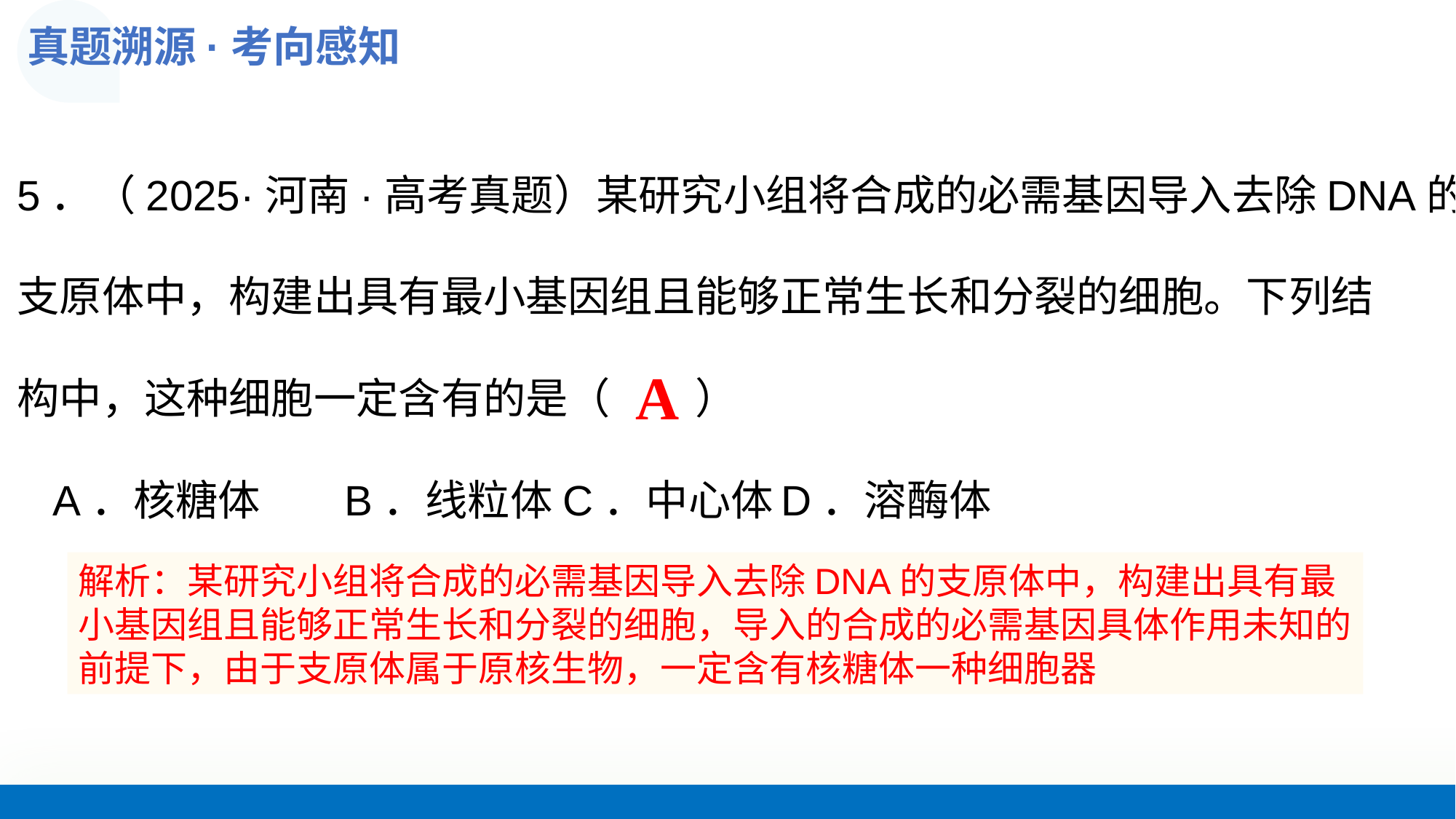

真题溯源·考向感知
5．（2025·河南·高考真题）某研究小组将合成的必需基因导入去除DNA的
支原体中，构建出具有最小基因组且能够正常生长和分裂的细胞。下列结
构中，这种细胞一定含有的是（　　）
   A．核糖体	B．线粒体	C．中心体	D．溶酶体
A
解析：某研究小组将合成的必需基因导入去除DNA的支原体中，构建出具有最小基因组且能够正常生长和分裂的细胞，导入的合成的必需基因具体作用未知的前提下，由于支原体属于原核生物，一定含有核糖体一种细胞器